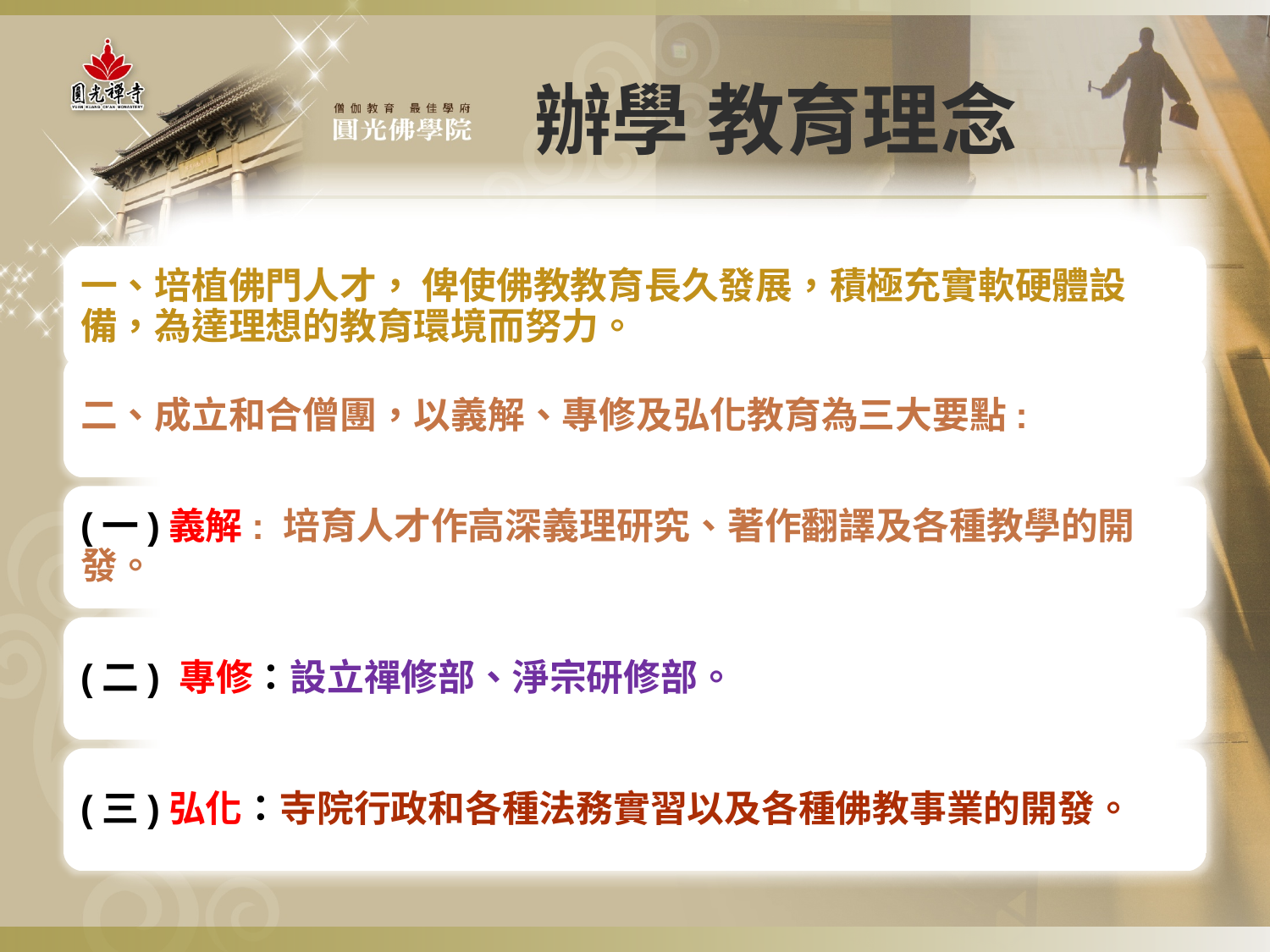

# 辦學 教育理念
一、培植佛門人才， 俾使佛教教育長久發展，積極充實軟硬體設備，為達理想的教育環境而努力。
二、成立和合僧團，以義解、專修及弘化教育為三大要點:
(一)義解: 培育人才作高深義理研究、著作翻譯及各種教學的開發。
(二) 專修：設立禪修部、淨宗研修部。
(三)弘化：寺院行政和各種法務實習以及各種佛教事業的開發。